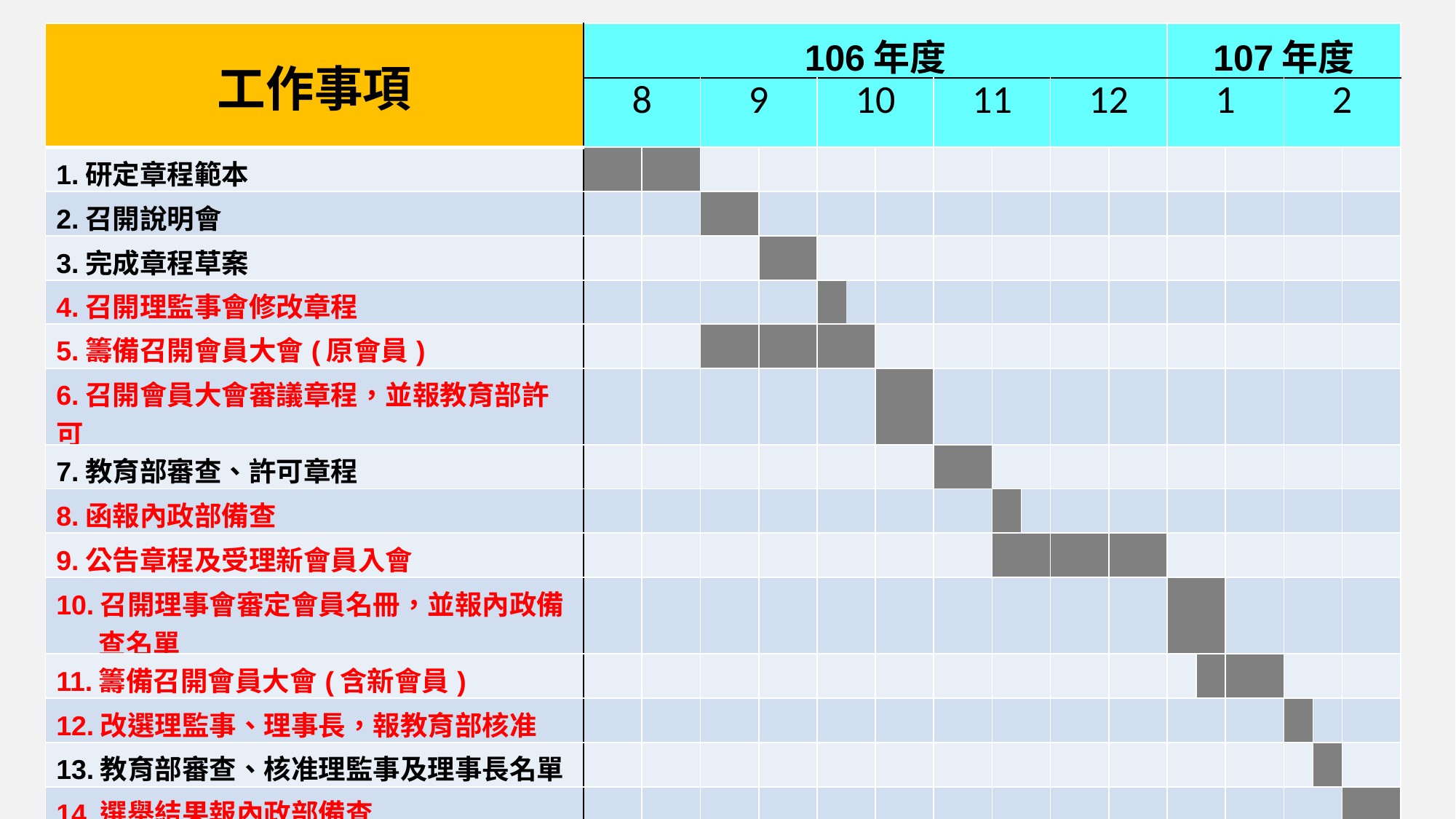

| 工作事項 | 106年度 |  |  |  |  |  |  |  |  |  |  |  | 107年度 |  |  |  |  |  |
| --- | --- | --- | --- | --- | --- | --- | --- | --- | --- | --- | --- | --- | --- | --- | --- | --- | --- | --- |
|  | 8 |  | 9 |  | 10 |  |  | 11 |  |  | 12 |  | 1 |  |  | 2 |  |  |
| 1.研定章程範本 |  |  |  |  |  |  |  |  |  |  |  |  |  |  |  |  |  |  |
| 2.召開說明會 |  |  |  |  |  |  |  |  |  |  |  |  |  |  |  |  |  |  |
| 3.完成章程草案 |  |  |  |  |  |  |  |  |  |  |  |  |  |  |  |  |  |  |
| 4.召開理監事會修改章程 |  |  |  |  |  |  |  |  |  |  |  |  |  |  |  |  |  |  |
| 5.籌備召開會員大會(原會員) |  |  |  |  |  |  |  |  |  |  |  |  |  |  |  |  |  |  |
| 6.召開會員大會審議章程，並報教育部許可 |  |  |  |  |  |  |  |  |  |  |  |  |  |  |  |  |  |  |
| 7.教育部審查、許可章程 |  |  |  |  |  |  |  |  |  |  |  |  |  |  |  |  |  |  |
| 8.函報內政部備查 |  |  |  |  |  |  |  |  |  |  |  |  |  |  |  |  |  |  |
| 9.公告章程及受理新會員入會 |  |  |  |  |  |  |  |  |  |  |  |  |  |  |  |  |  |  |
| 10.召開理事會審定會員名冊，並報內政備查名單 |  |  |  |  |  |  |  |  |  |  |  |  |  |  |  |  |  |  |
| 11.籌備召開會員大會(含新會員) |  |  |  |  |  |  |  |  |  |  |  |  |  |  |  |  |  |  |
| 12.改選理監事、理事長，報教育部核准 |  |  |  |  |  |  |  |  |  |  |  |  |  |  |  |  |  |  |
| 13.教育部審查、核准理監事及理事長名單 |  |  |  |  |  |  |  |  |  |  |  |  |  |  |  |  |  |  |
| 14.選舉結果報內政部備查 |  |  |  |  |  |  |  |  |  |  |  |  |  |  |  |  |  |  |